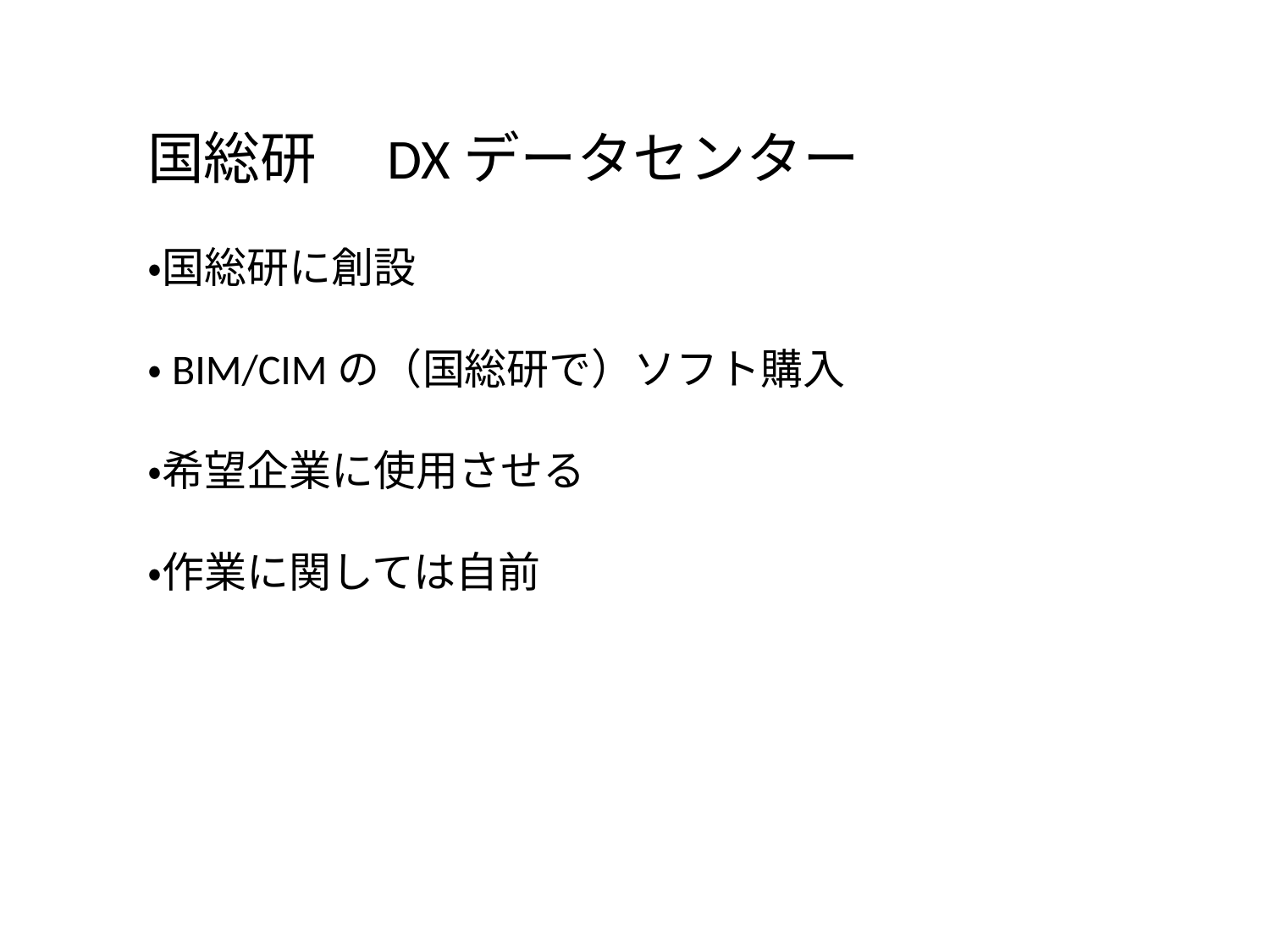

国総研　DXデータセンター

・国総研に創設

・BIM/CIMの（国総研で）ソフト購入

・希望企業に使用させる

・作業に関しては自前